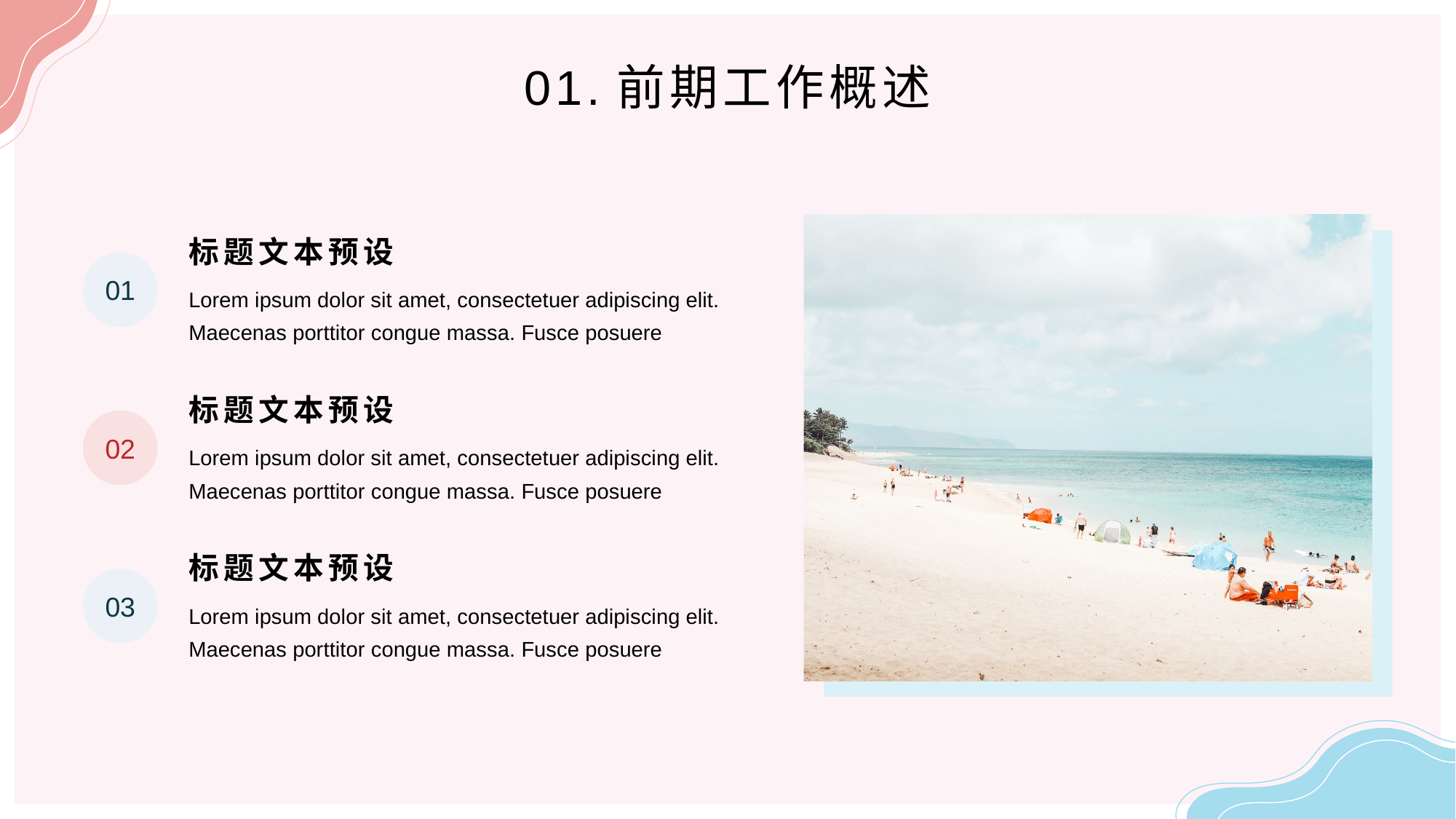

01.前期工作概述

标题文本预设
Lorem ipsum dolor sit amet, consectetuer adipiscing elit. Maecenas porttitor congue massa. Fusce posuere
01
标题文本预设
Lorem ipsum dolor sit amet, consectetuer adipiscing elit. Maecenas porttitor congue massa. Fusce posuere
02
标题文本预设
Lorem ipsum dolor sit amet, consectetuer adipiscing elit. Maecenas porttitor congue massa. Fusce posuere
03